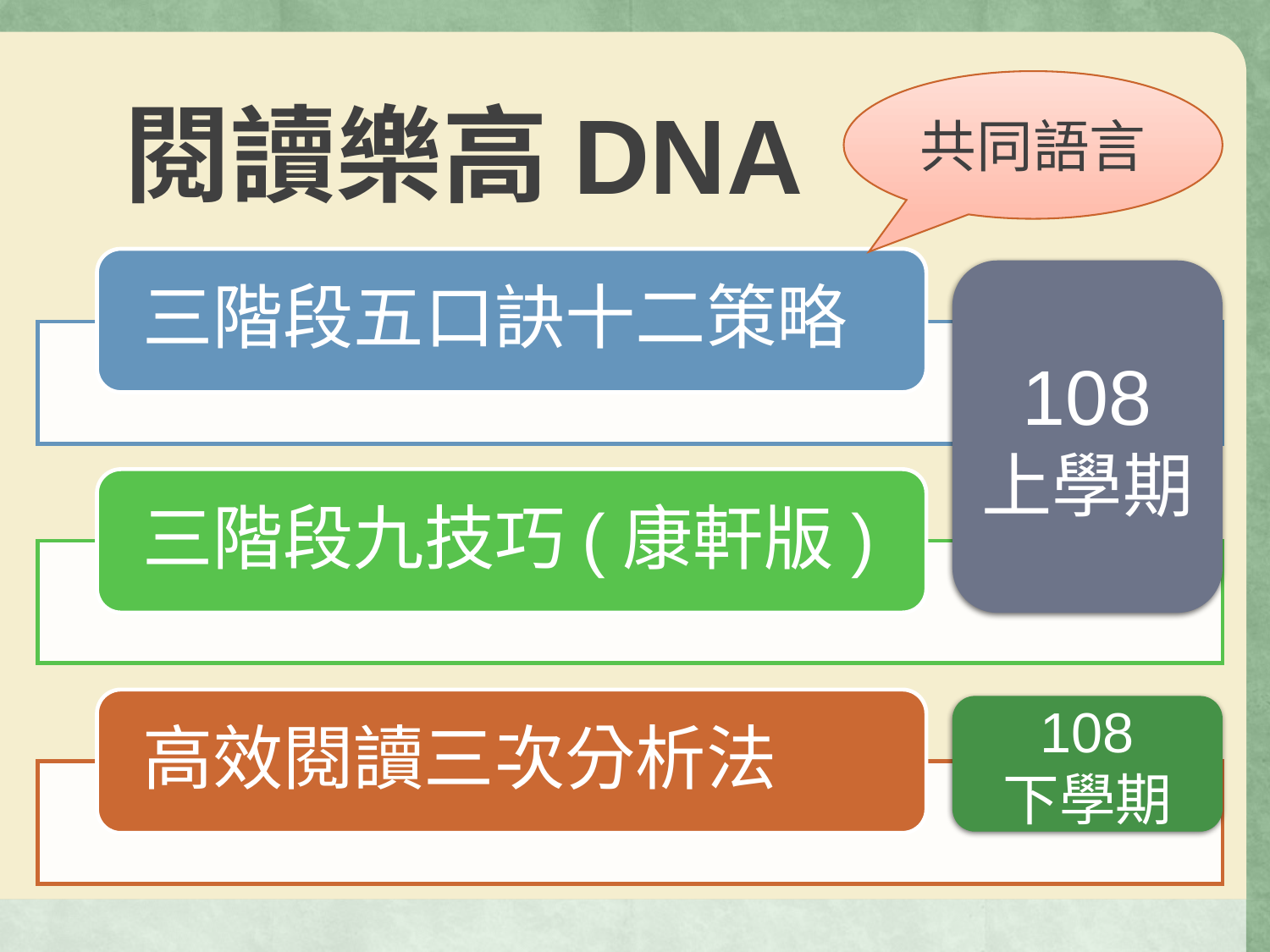

# 閱讀樂高DNA
共同語言
三階段五口訣十二策略
三階段九技巧(康軒版)
高效閱讀三次分析法
108 上學期
108
下學期